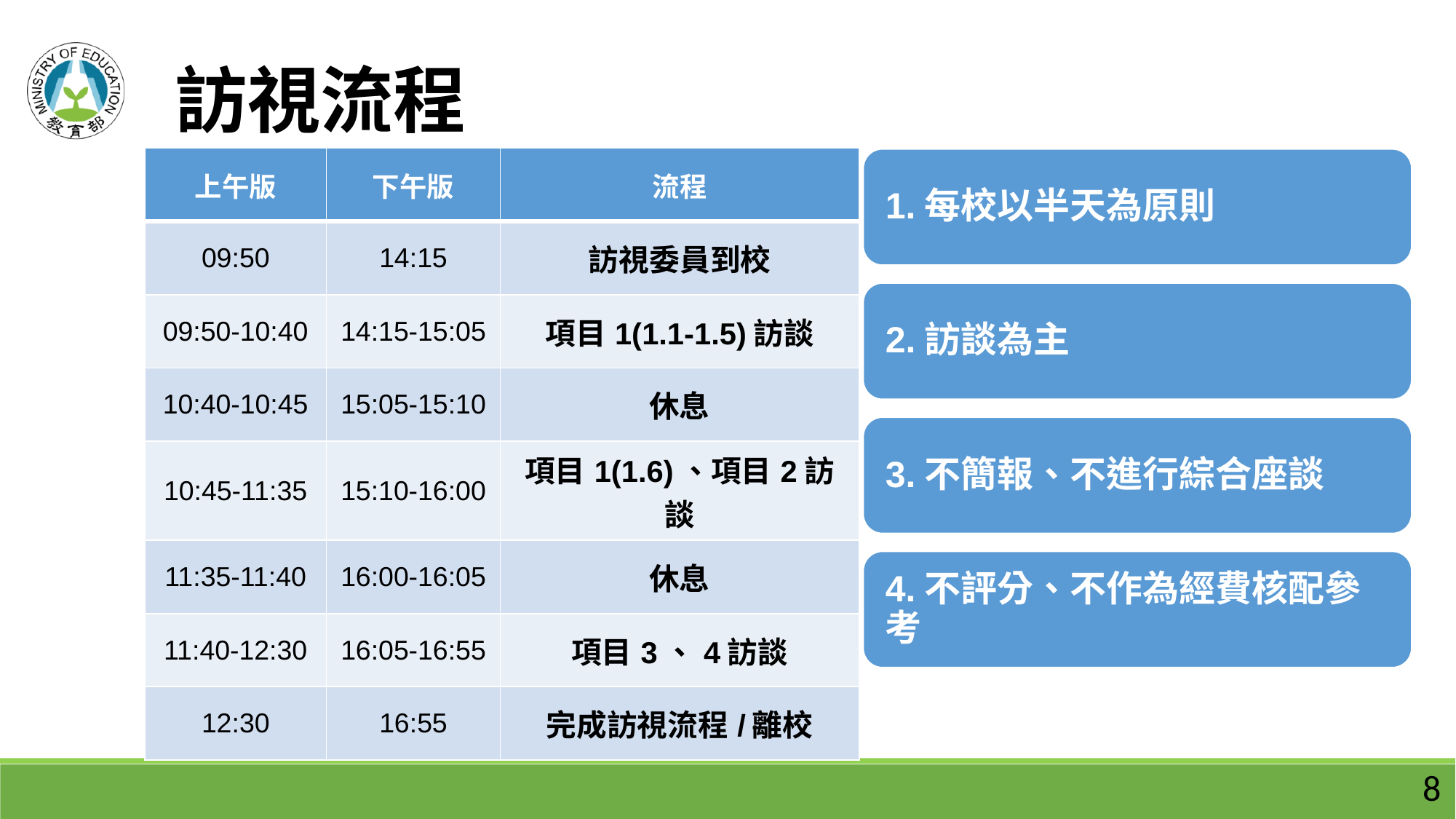

訪視流程
| 上午版 | 下午版 | 流程 |
| --- | --- | --- |
| 09:50 | 14:15 | 訪視委員到校 |
| 09:50-10:40 | 14:15-15:05 | 項目1(1.1-1.5)訪談 |
| 10:40-10:45 | 15:05-15:10 | 休息 |
| 10:45-11:35 | 15:10-16:00 | 項目1(1.6)、項目2訪談 |
| 11:35-11:40 | 16:00-16:05 | 休息 |
| 11:40-12:30 | 16:05-16:55 | 項目3、4訪談 |
| 12:30 | 16:55 | 完成訪視流程/離校 |
1.每校以半天為原則
2.訪談為主
3.不簡報、不進行綜合座談
4.不評分、不作為經費核配參考
8